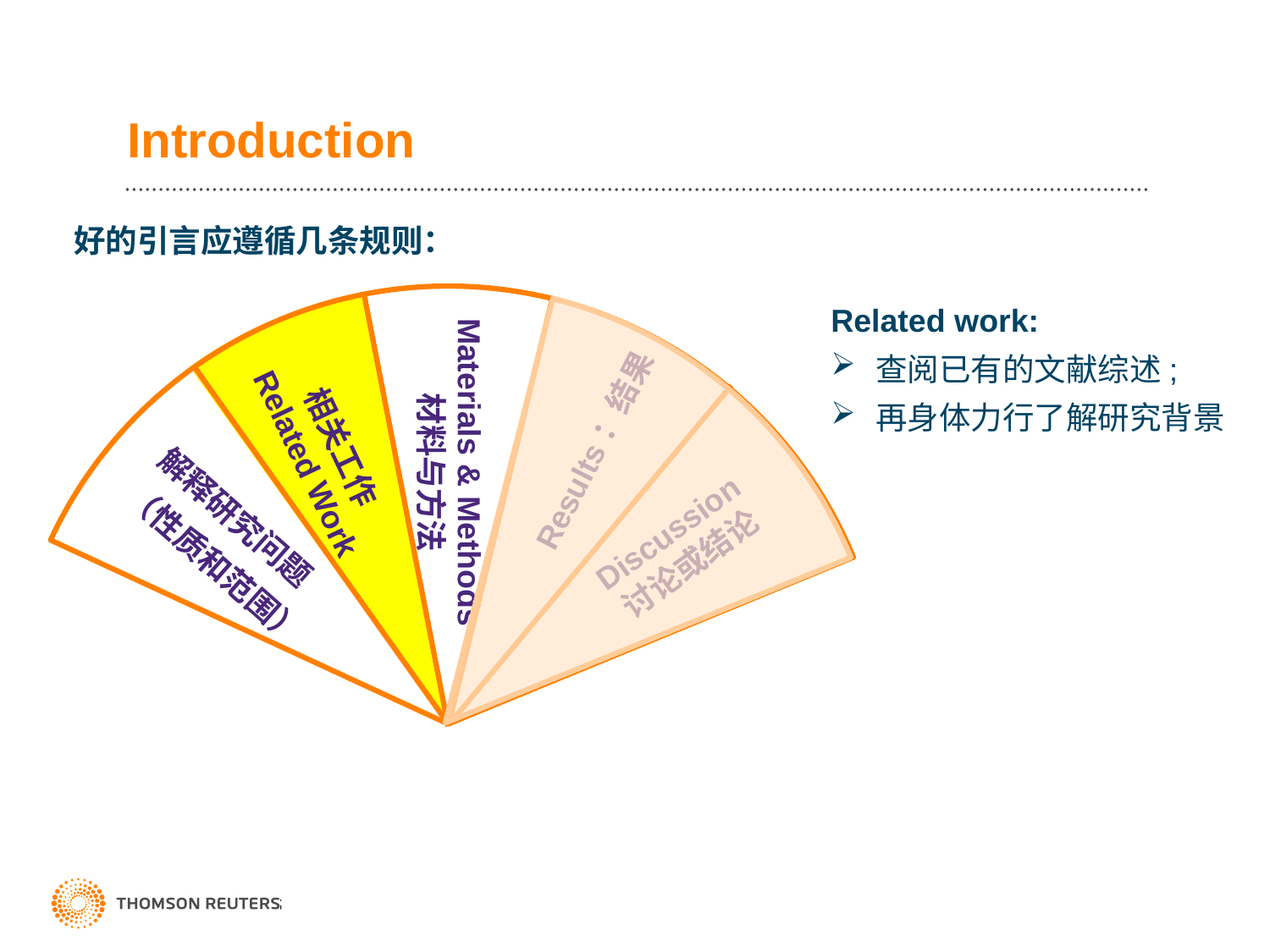

# Introduction
好的引言应遵循几条规则：

Related work:
 查阅已有的文献综述;
 再身体力行了解研究背景
相关工作
Related Work
Materials & Methods
材料与方法
Results：结果
Discussion
讨论或结论
解释研究问题
（性质和范围）